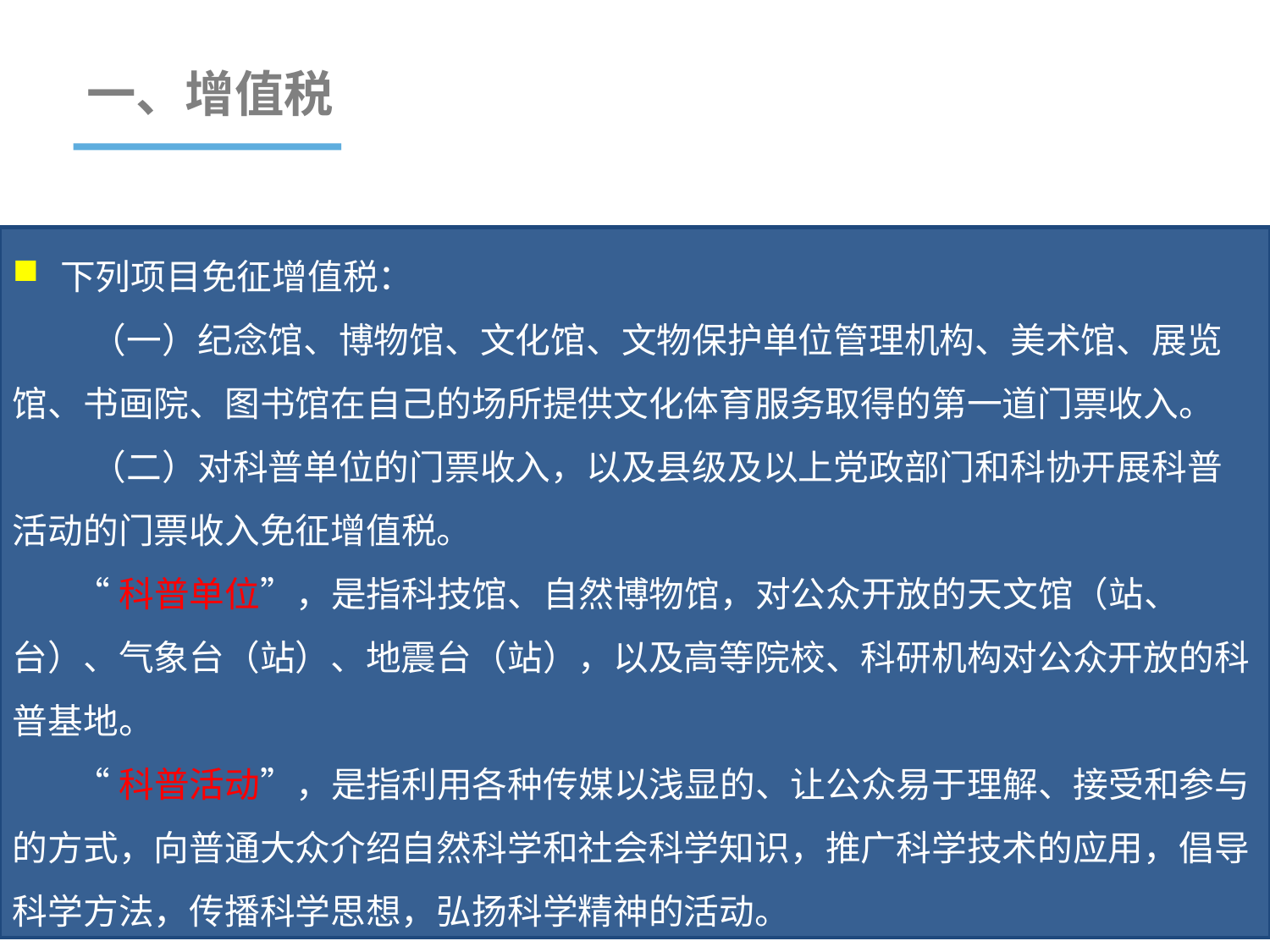

一、增值税
下列项目免征增值税：
         （一）纪念馆、博物馆、文化馆、文物保护单位管理机构、美术馆、展览馆、书画院、图书馆在自己的场所提供文化体育服务取得的第一道门票收入。
         （二）对科普单位的门票收入，以及县级及以上党政部门和科协开展科普活动的门票收入免征增值税。
        “科普单位”，是指科技馆、自然博物馆，对公众开放的天文馆（站、台）、气象台（站）、地震台（站），以及高等院校、科研机构对公众开放的科普基地。
        “科普活动”，是指利用各种传媒以浅显的、让公众易于理解、接受和参与的方式，向普通大众介绍自然科学和社会科学知识，推广科学技术的应用，倡导科学方法，传播科学思想，弘扬科学精神的活动。